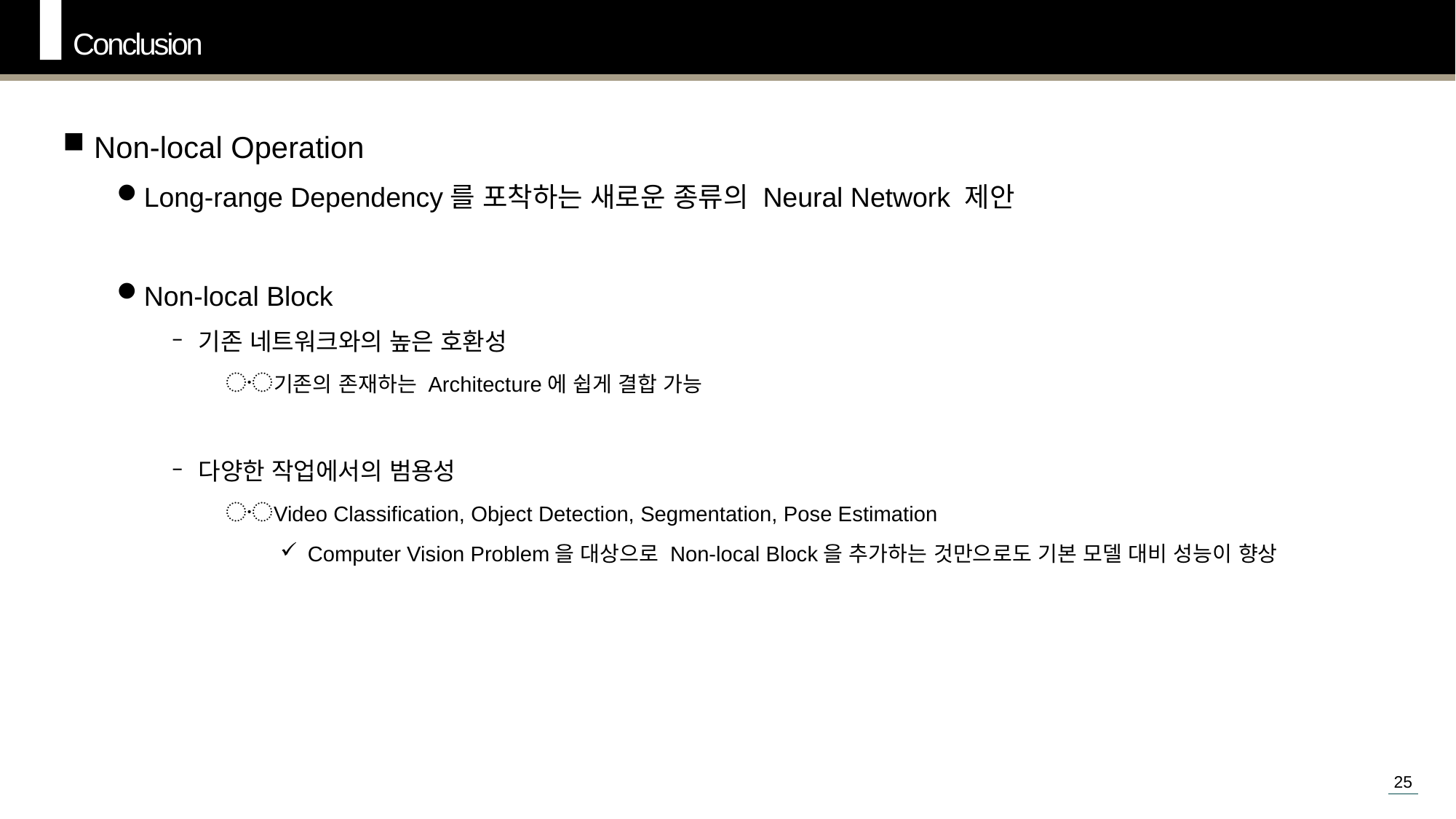

Conclusion
Non-local Operation
Long-range Dependency를 포착하는 새로운 종류의 Neural Network 제안

Non-local Block
기존 네트워크와의 높은 호환성
기존의 존재하는 Architecture에 쉽게 결합 가능

다양한 작업에서의 범용성
Video Classification, Object Detection, Segmentation, Pose Estimation
Computer Vision Problem을 대상으로 Non-local Block을 추가하는 것만으로도 기본 모델 대비 성능이 향상